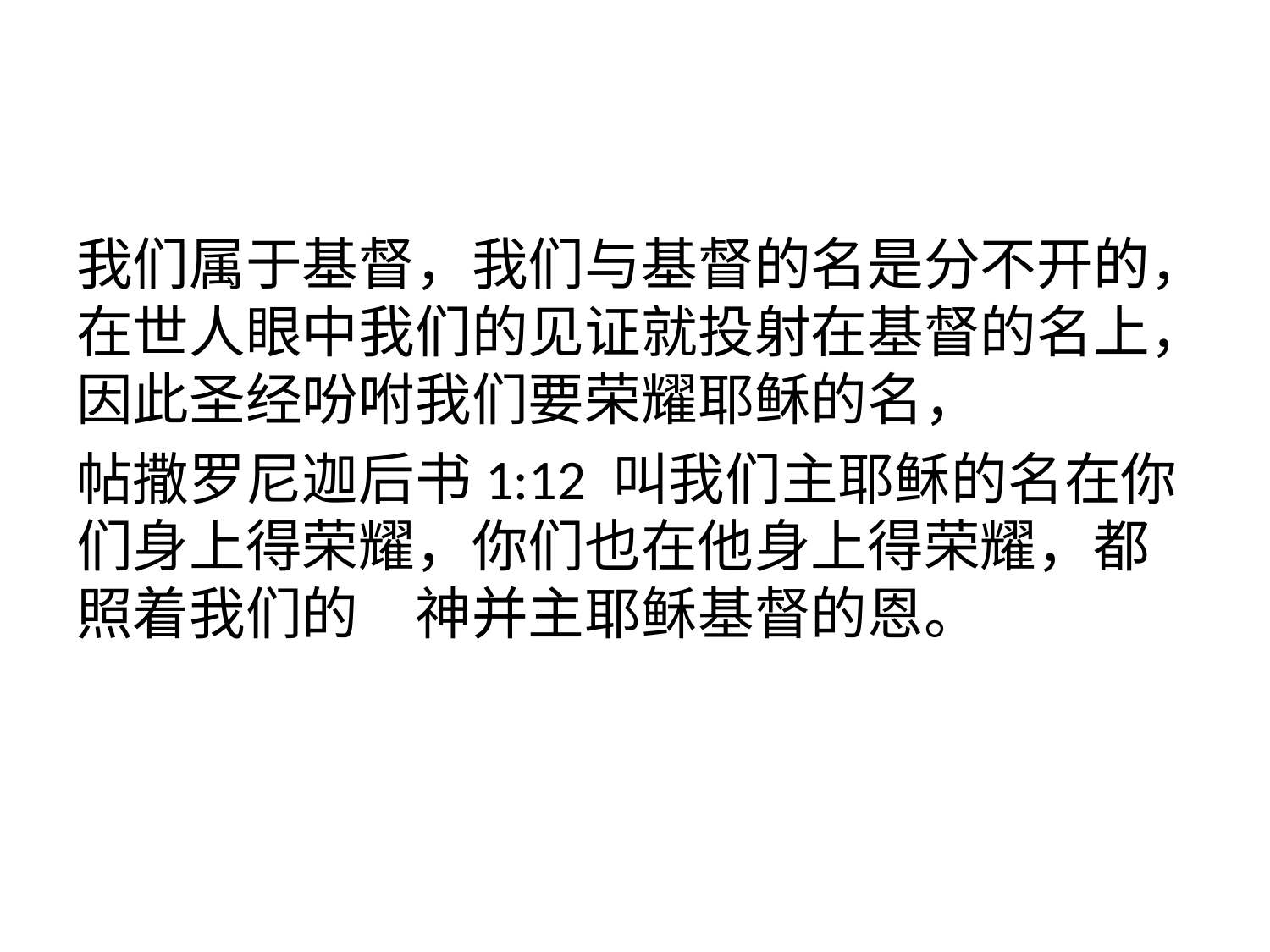

#
我们属于基督，我们与基督的名是分不开的，在世人眼中我们的见证就投射在基督的名上，因此圣经吩咐我们要荣耀耶稣的名，
帖撒罗尼迦后书1:12 叫我们主耶稣的名在你们身上得荣耀，你们也在他身上得荣耀，都照着我们的　神并主耶稣基督的恩。